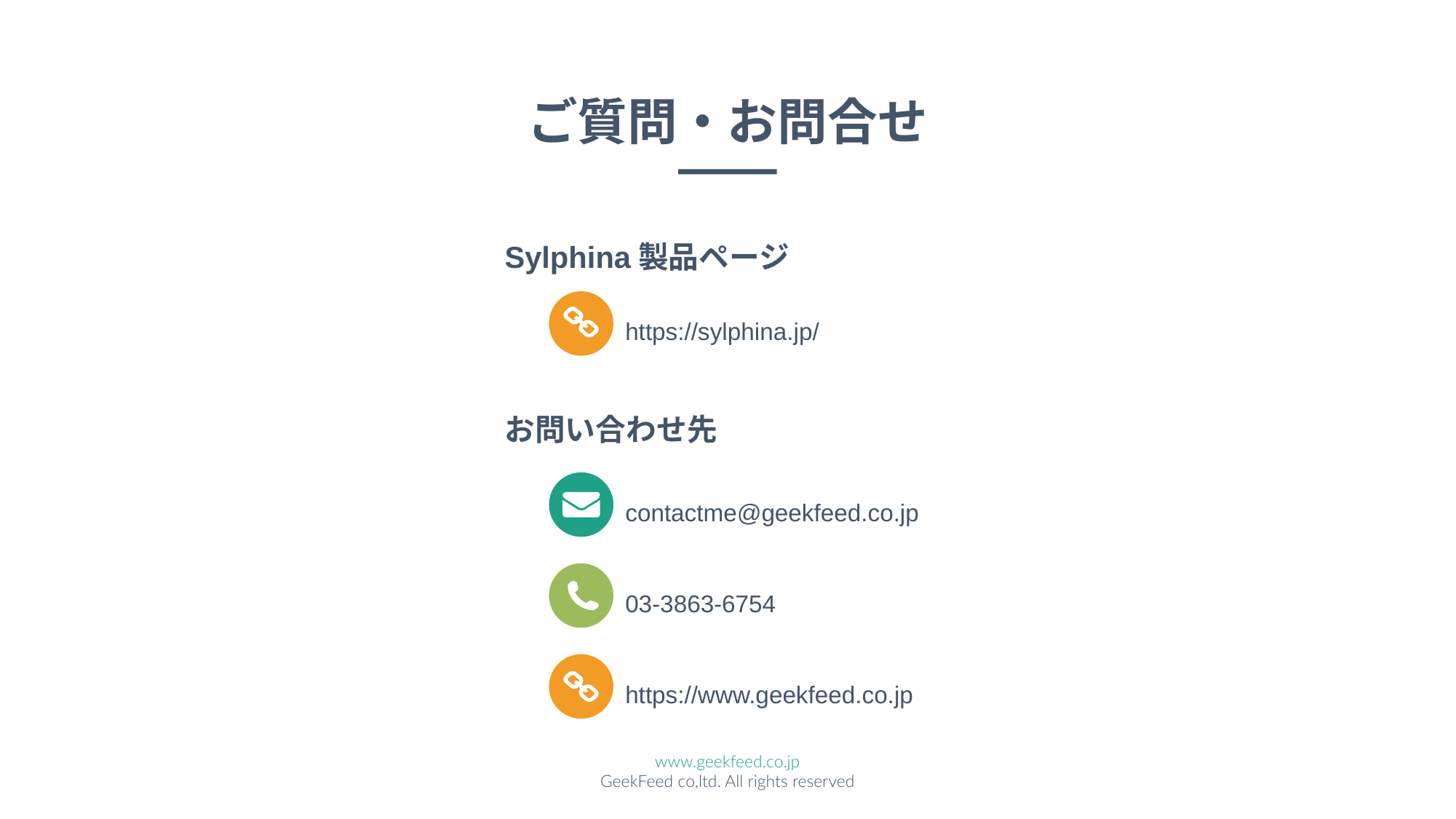

ご質問・お問合せ

Sylphina製品ページ

https://sylphina.jp/
お問い合わせ先

contactme@geekfeed.co.jp

03-3863-6754

https://www.geekfeed.co.jp